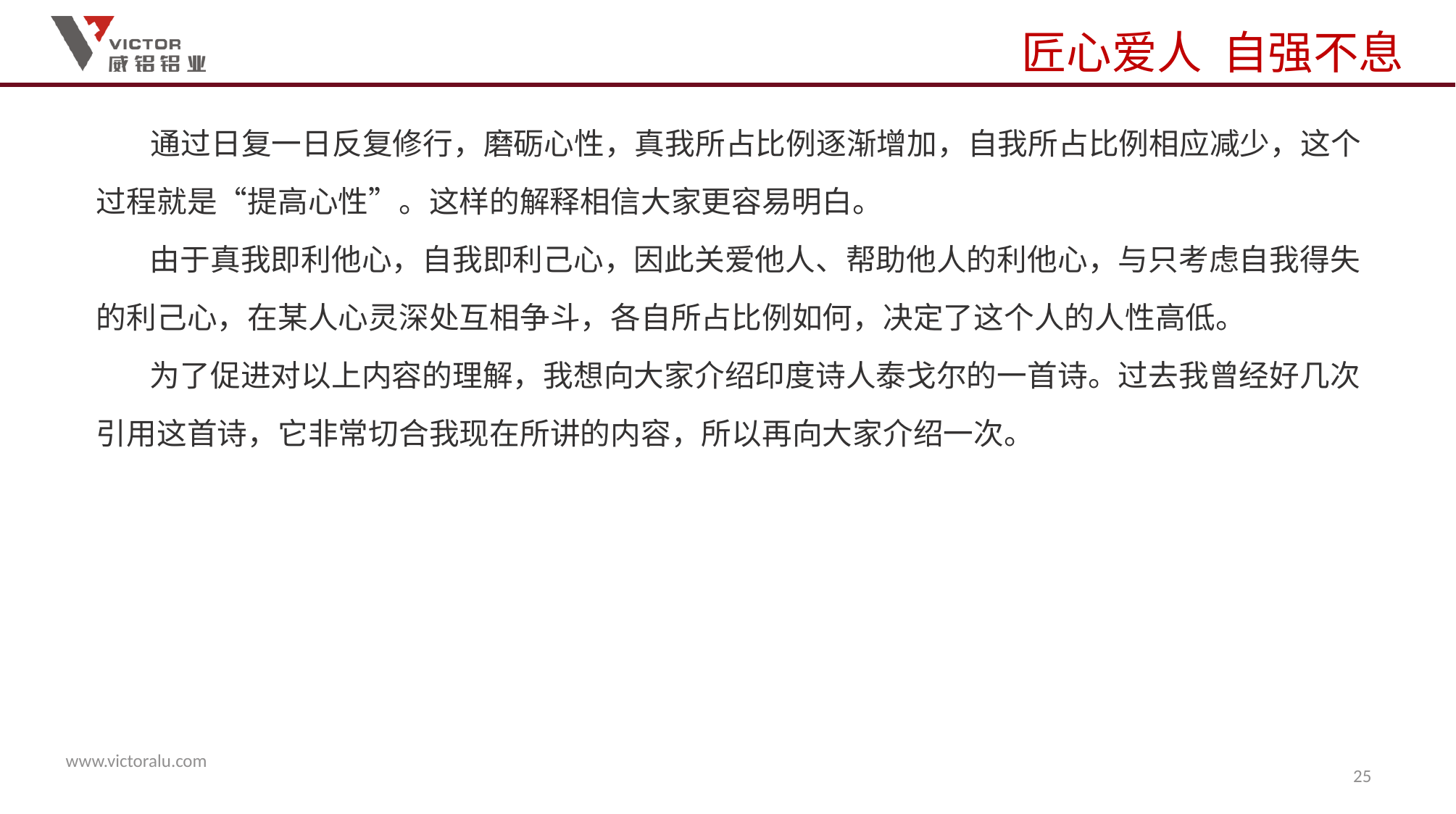

通过日复一日反复修行，磨砺心性，真我所占比例逐渐增加，自我所占比例相应减少，这个过程就是“提高心性”。这样的解释相信大家更容易明白。
        由于真我即利他心，自我即利己心，因此关爱他人、帮助他人的利他心，与只考虑自我得失的利己心，在某人心灵深处互相争斗，各自所占比例如何，决定了这个人的人性高低。
        为了促进对以上内容的理解，我想向大家介绍印度诗人泰戈尔的一首诗。过去我曾经好几次引用这首诗，它非常切合我现在所讲的内容，所以再向大家介绍一次。
25